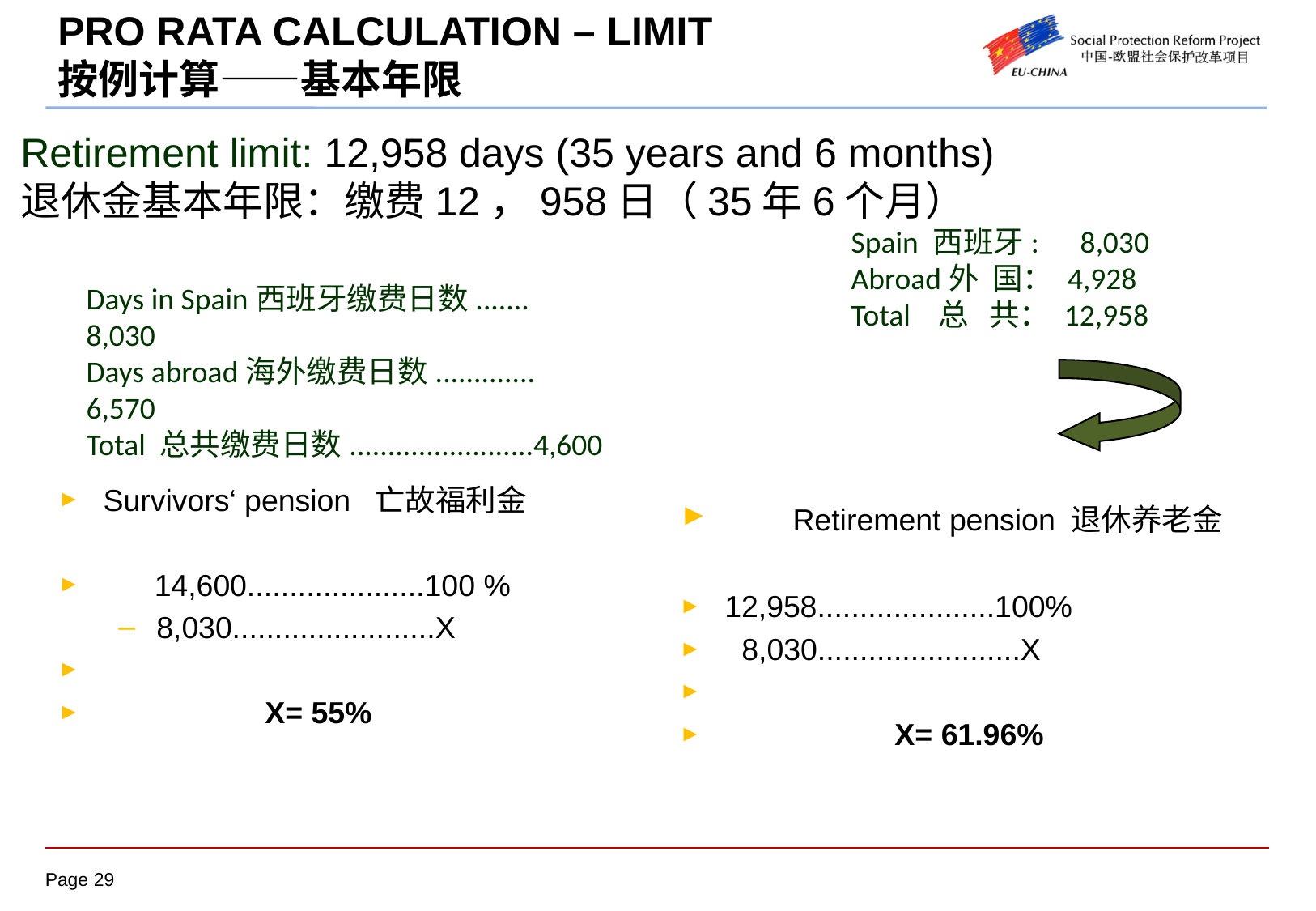

# PRO RATA CALCULATION – LIMIT 按例计算——基本年限
Retirement limit: 12,958 days (35 years and 6 months)
退休金基本年限：缴费12，958日（35年6个月）

Spain 西班牙:      8,030
Abroad外  国： 4,928
Total   总   共： 12,958

Days in Spain西班牙缴费日数....... 8,030
Days abroad海外缴费日数............. 6,570
Total 总共缴费日数........................4,600

Survivors‘ pension  亡故福利金

      14,600.....................100 %
8,030........................X

                   X= 55%
      Retirement pension 退休养老金

12,958.....................100%
  8,030........................X

                    X= 61.96%